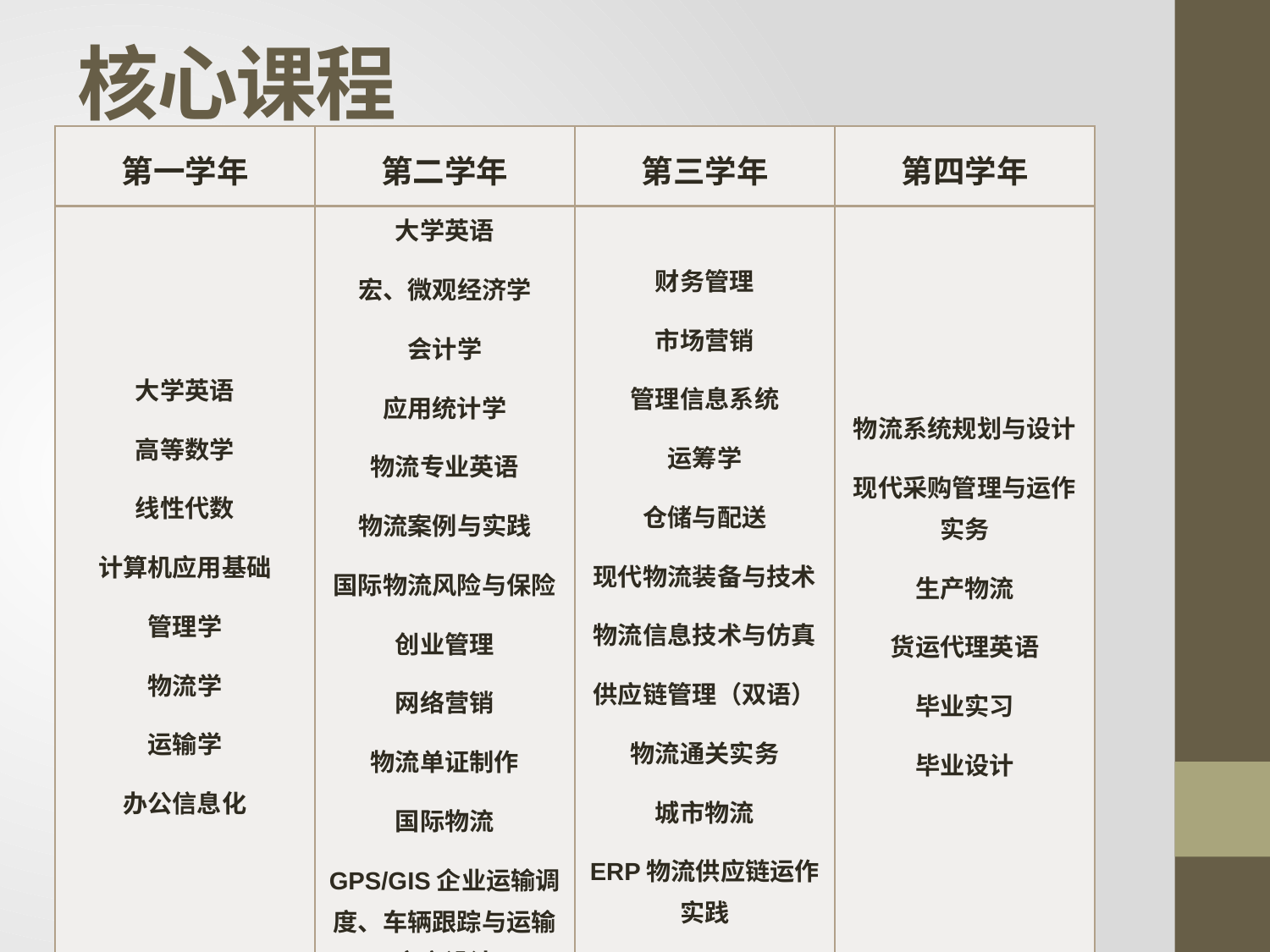

# 核心课程
| 第一学年 | 第二学年 | 第三学年 | 第四学年 |
| --- | --- | --- | --- |
| 大学英语 高等数学 线性代数 计算机应用基础 管理学 物流学 运输学 办公信息化 | 大学英语 宏、微观经济学 会计学 应用统计学 物流专业英语 物流案例与实践 国际物流风险与保险 创业管理 网络营销 物流单证制作 国际物流 GPS/GIS企业运输调度、车辆跟踪与运输方案设计 | 财务管理 市场营销 管理信息系统 运筹学 仓储与配送 现代物流装备与技术 物流信息技术与仿真 供应链管理（双语） 物流通关实务 城市物流 ERP物流供应链运作实践 | 物流系统规划与设计 现代采购管理与运作实务 生产物流 货运代理英语 毕业实习 毕业设计 |